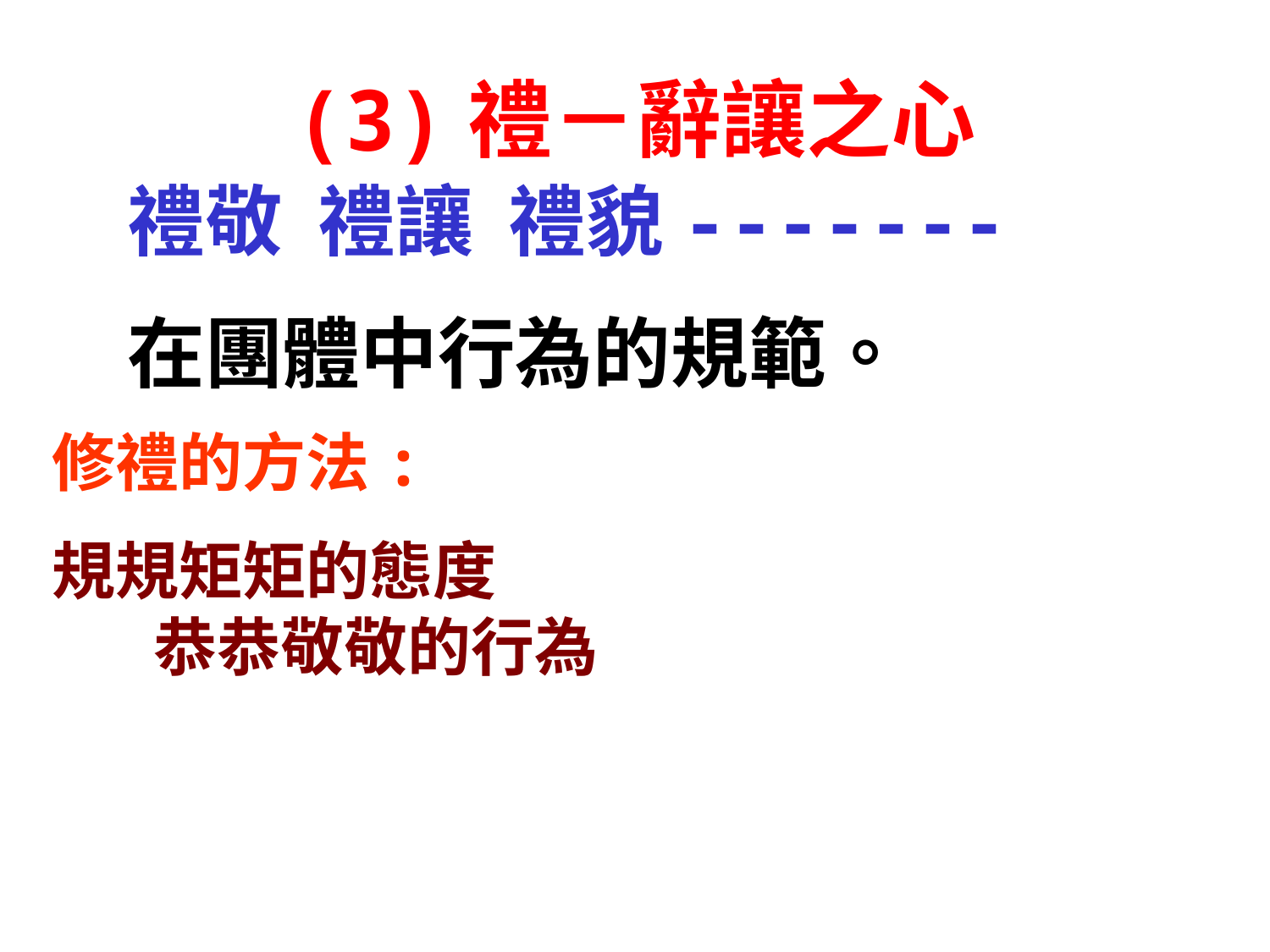

(3)禮－辭讓之心
禮敬  禮讓  禮貌-------
在團體中行為的規範。

修禮的方法:
規規矩矩的態度
      恭恭敬敬的行為